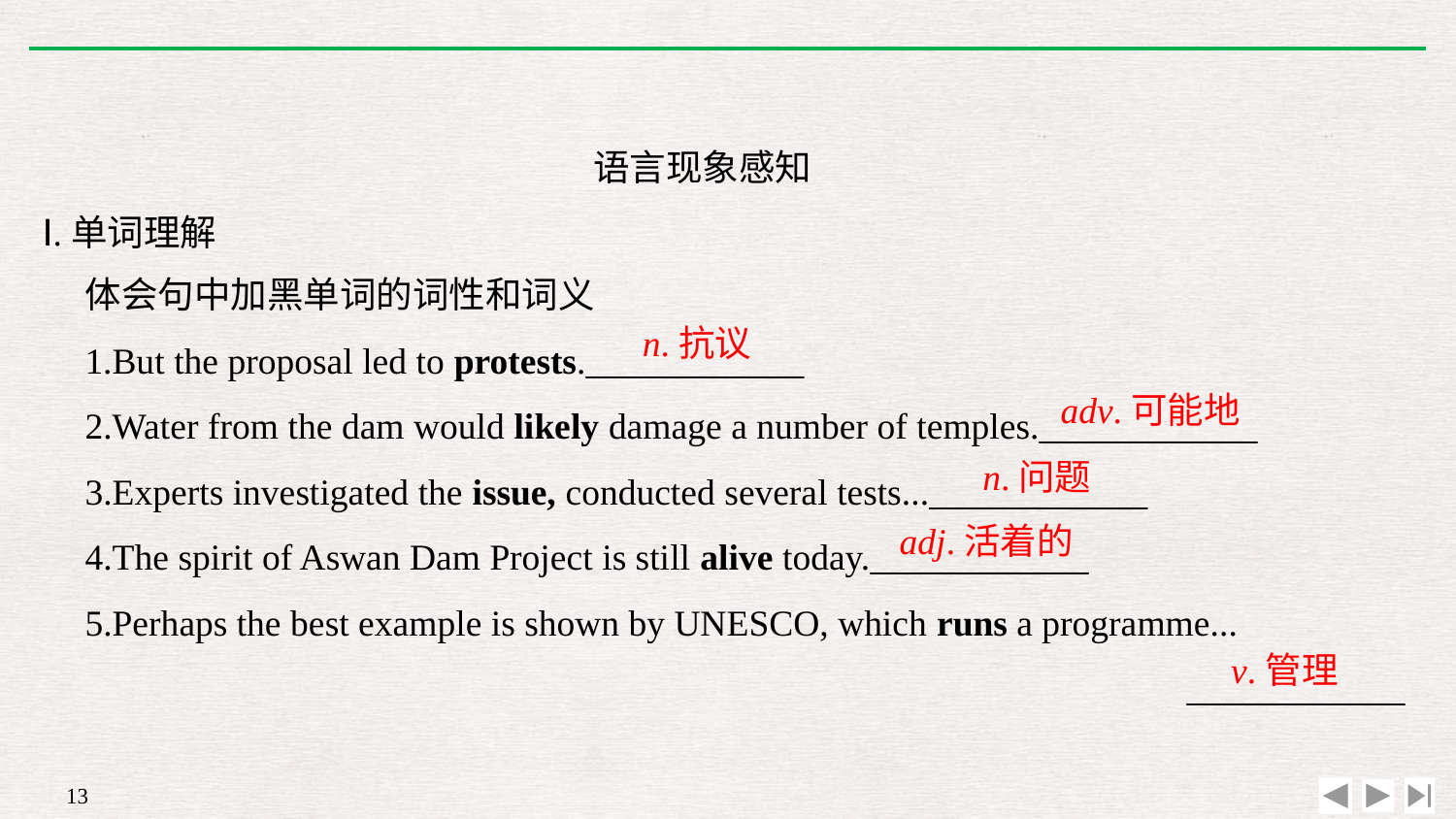

语言现象感知
Ⅰ.单词理解
体会句中加黑单词的词性和词义
1.But the proposal led to protests.____________
2.Water from the dam would likely damage a number of temples.____________
3.Experts investigated the issue, conducted several tests...____________
4.The spirit of Aswan Dam Project is still alive today.____________
5.Perhaps the best example is shown by UNESCO, which runs a programme...
____________
n.抗议
adv.可能地
n.问题
adj.活着的
v.管理